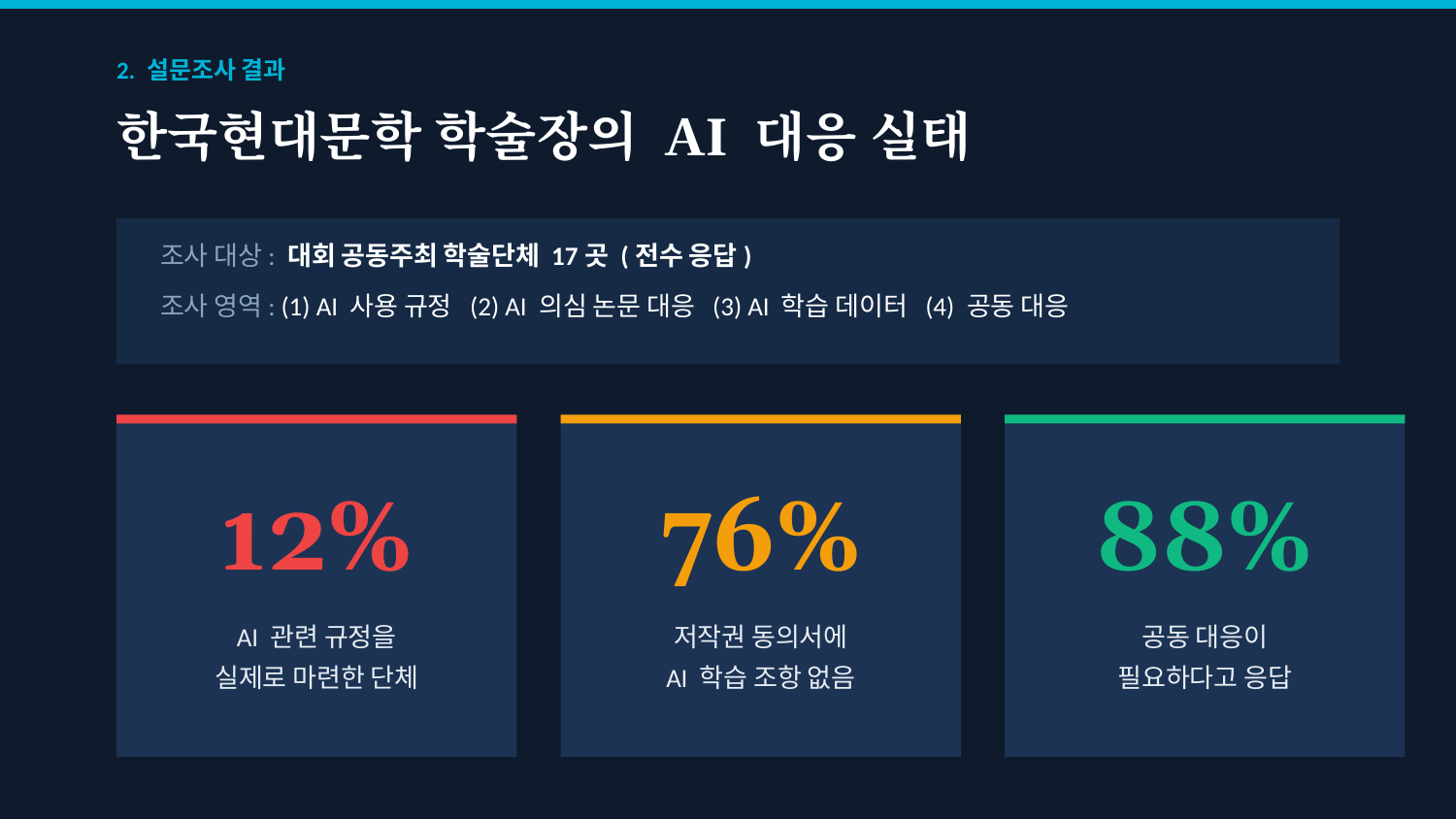

2. 설문조사 결과
한국현대문학 학술장의 AI 대응 실태

조사 대상: 대회 공동주최 학술단체 17곳 (전수 응답)
조사 영역: (1) AI 사용 규정  (2) AI 의심 논문 대응  (3) AI 학습 데이터  (4) 공동 대응

12%
76%
88%
AI 관련 규정을
실제로 마련한 단체
저작권 동의서에
AI 학습 조항 없음
공동 대응이
필요하다고 응답